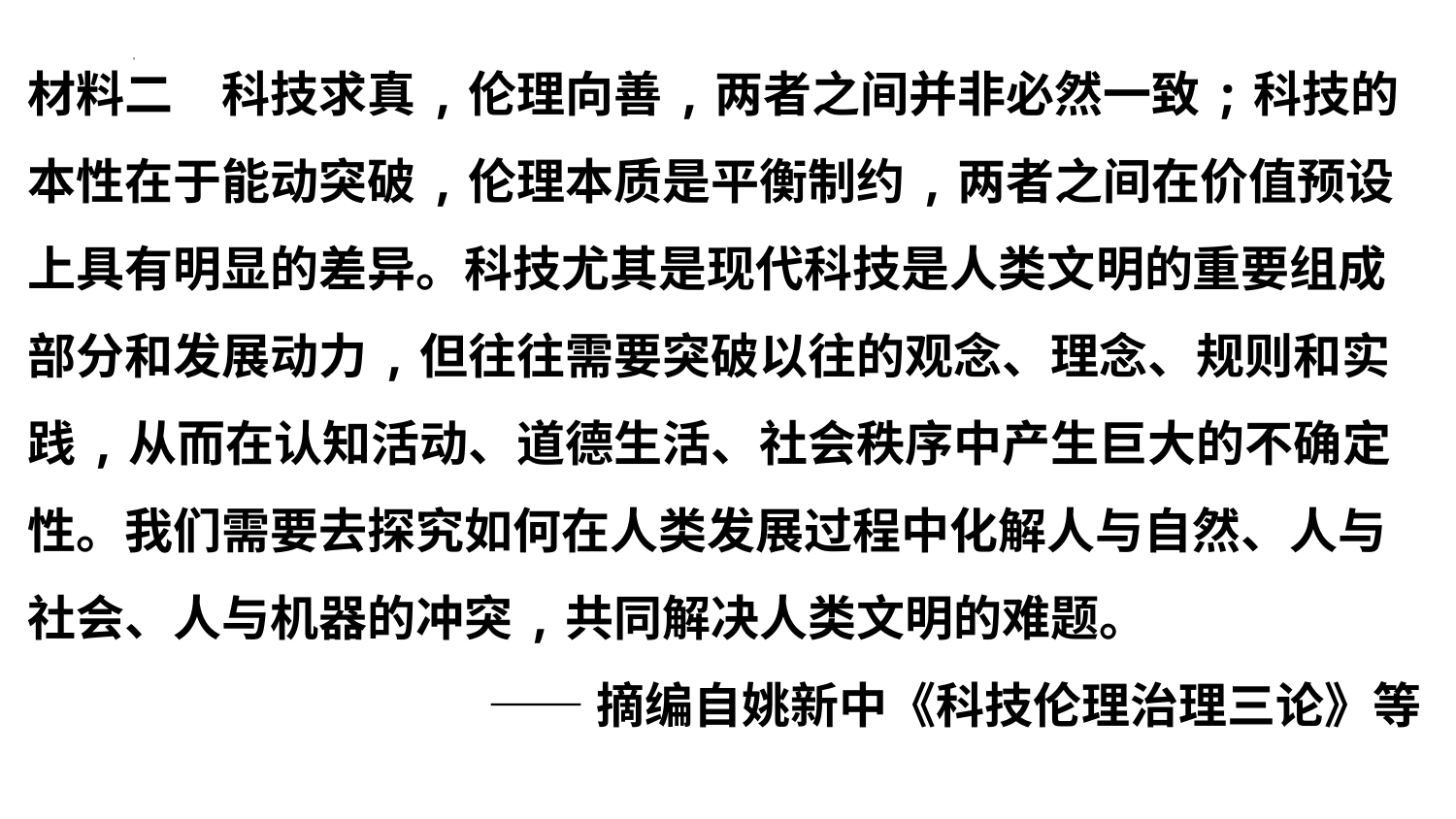

材料二　科技求真,伦理向善,两者之间并非必然一致;科技的本性在于能动突破,伦理本质是平衡制约,两者之间在价值预设上具有明显的差异。科技尤其是现代科技是人类文明的重要组成部分和发展动力,但往往需要突破以往的观念、理念、规则和实践,从而在认知活动、道德生活、社会秩序中产生巨大的不确定性。我们需要去探究如何在人类发展过程中化解人与自然、人与社会、人与机器的冲突,共同解决人类文明的难题。
——摘编自姚新中《科技伦理治理三论》等